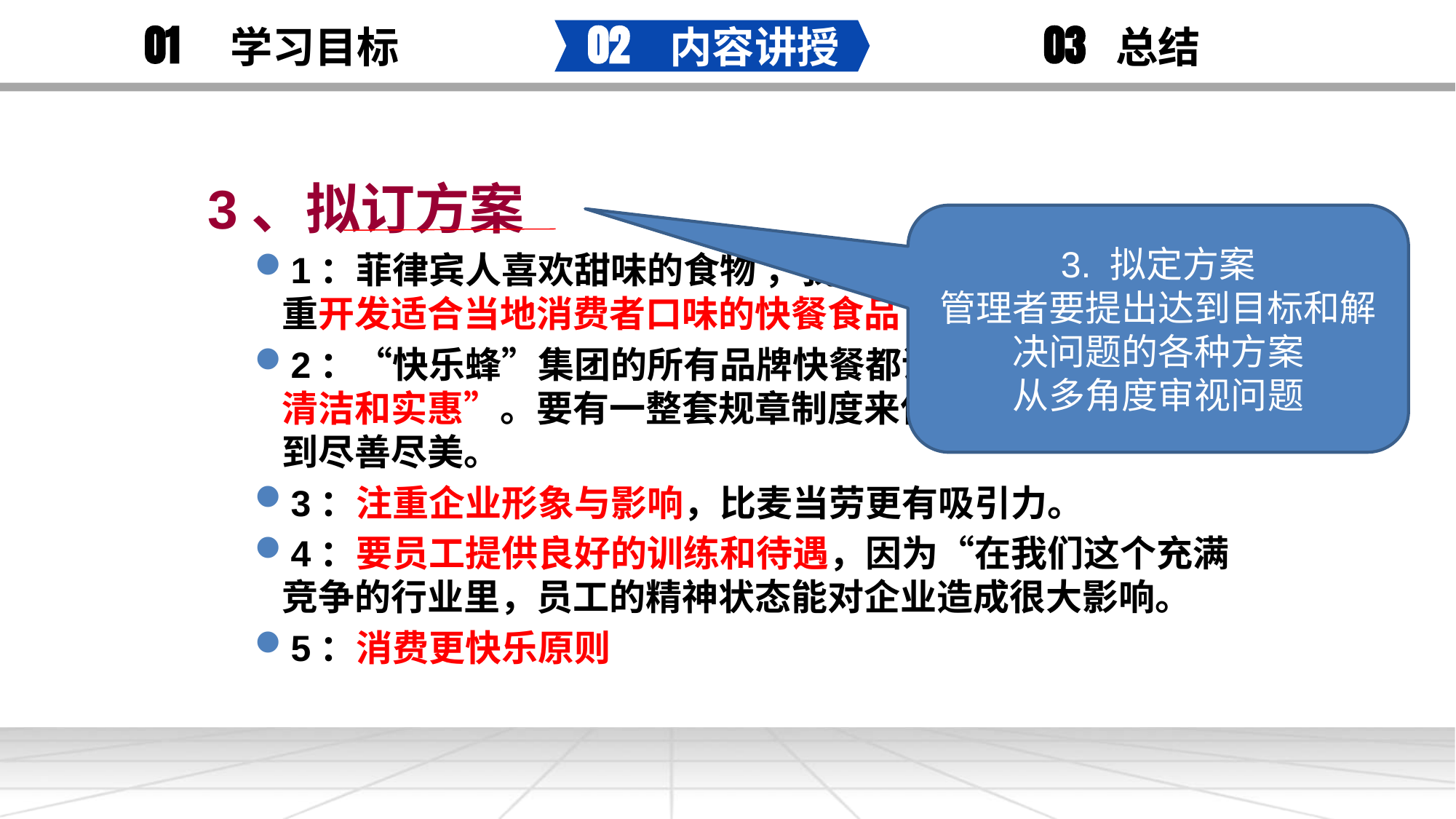

02   内容讲授
03  总结
01    学习目标

明 年 工 作 计 划
     3、拟订方案
1：菲律宾人喜欢甜味的食物 ，我们要开发出新的产品。注重开发适合当地消费者口味的快餐食品 。
2：“快乐蜂”集团的所有品牌快餐都讲究“食物、服务、清洁和实惠”。要有一整套规章制度来保证在这四个方面达到尽善尽美。
3：注重企业形象与影响，比麦当劳更有吸引力。
4：要员工提供良好的训练和待遇，因为“在我们这个充满竞争的行业里，员工的精神状态能对企业造成很大影响。
5：消费更快乐原则

3. 拟定方案
管理者要提出达到目标和解决问题的各种方案
从多角度审视问题